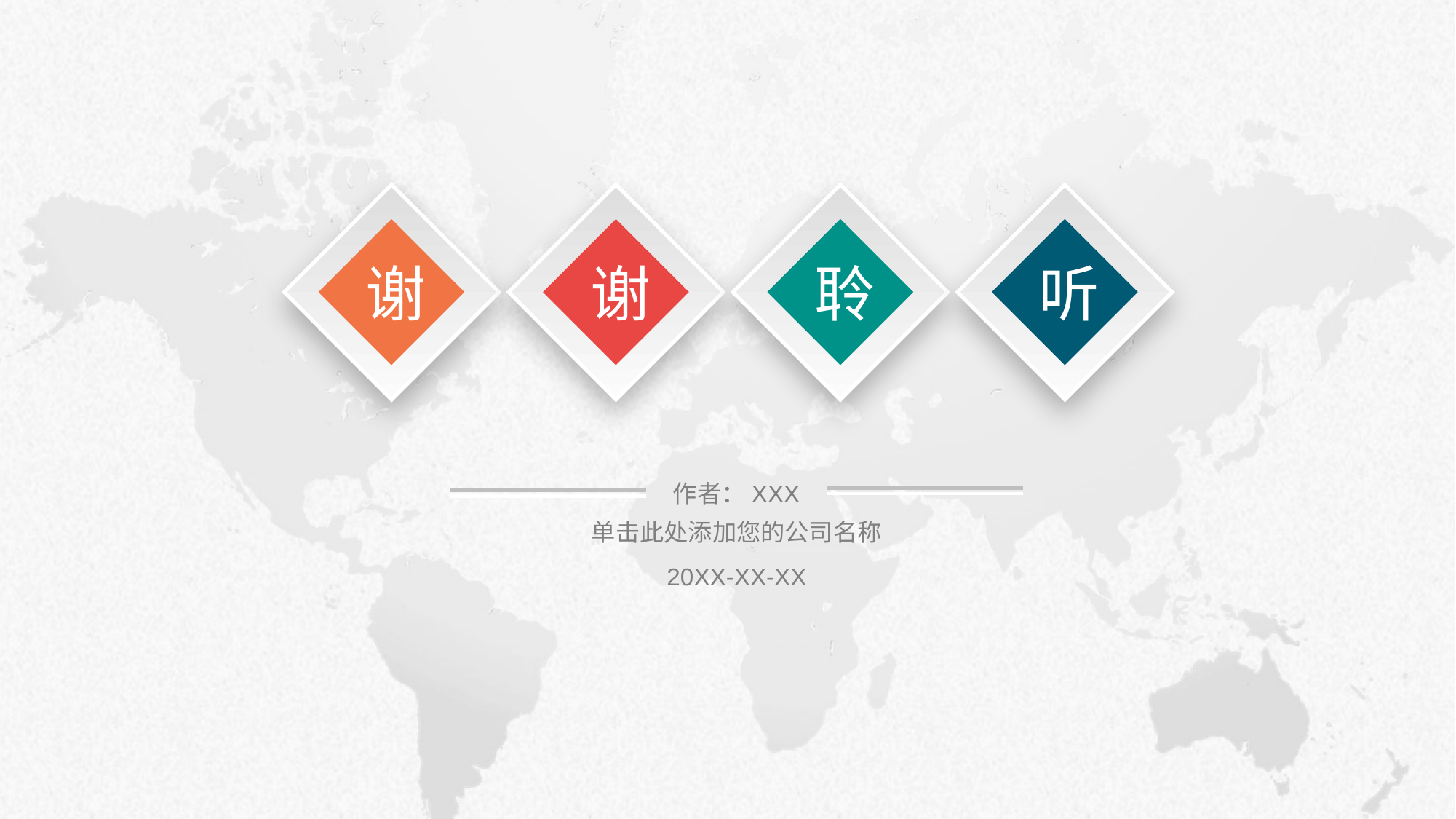

谢

谢

聆

听
作者：XXX
单击此处添加您的公司名称
20XX-XX-XX